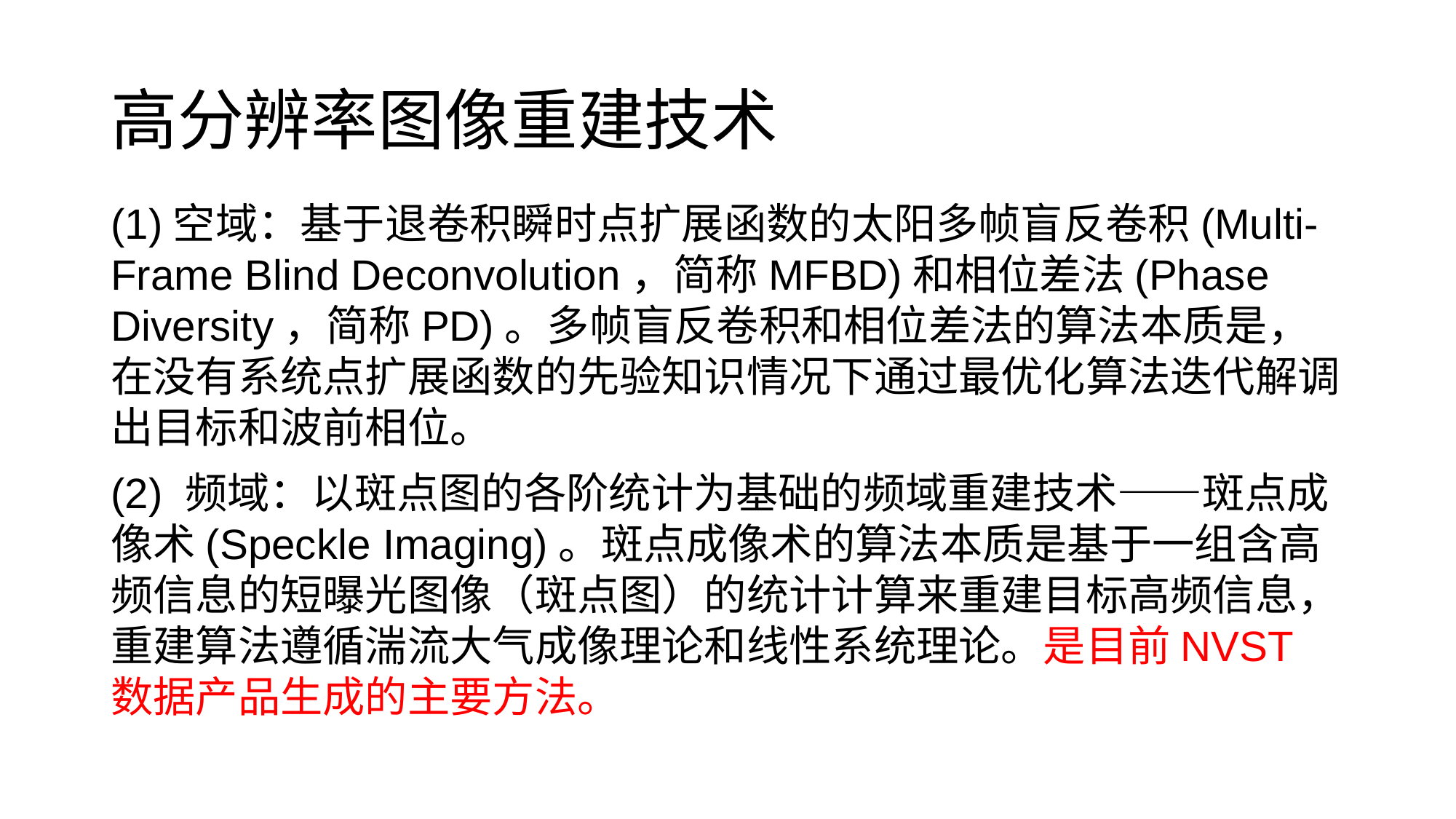

# 高分辨率图像重建技术
(1)空域：基于退卷积瞬时点扩展函数的太阳多帧盲反卷积(Multi-Frame Blind Deconvolution，简称MFBD)和相位差法(Phase Diversity，简称PD)。多帧盲反卷积和相位差法的算法本质是，在没有系统点扩展函数的先验知识情况下通过最优化算法迭代解调出目标和波前相位。
(2) 频域：以斑点图的各阶统计为基础的频域重建技术——斑点成像术(Speckle Imaging)。斑点成像术的算法本质是基于一组含高频信息的短曝光图像（斑点图）的统计计算来重建目标高频信息，重建算法遵循湍流大气成像理论和线性系统理论。是目前NVST数据产品生成的主要方法。